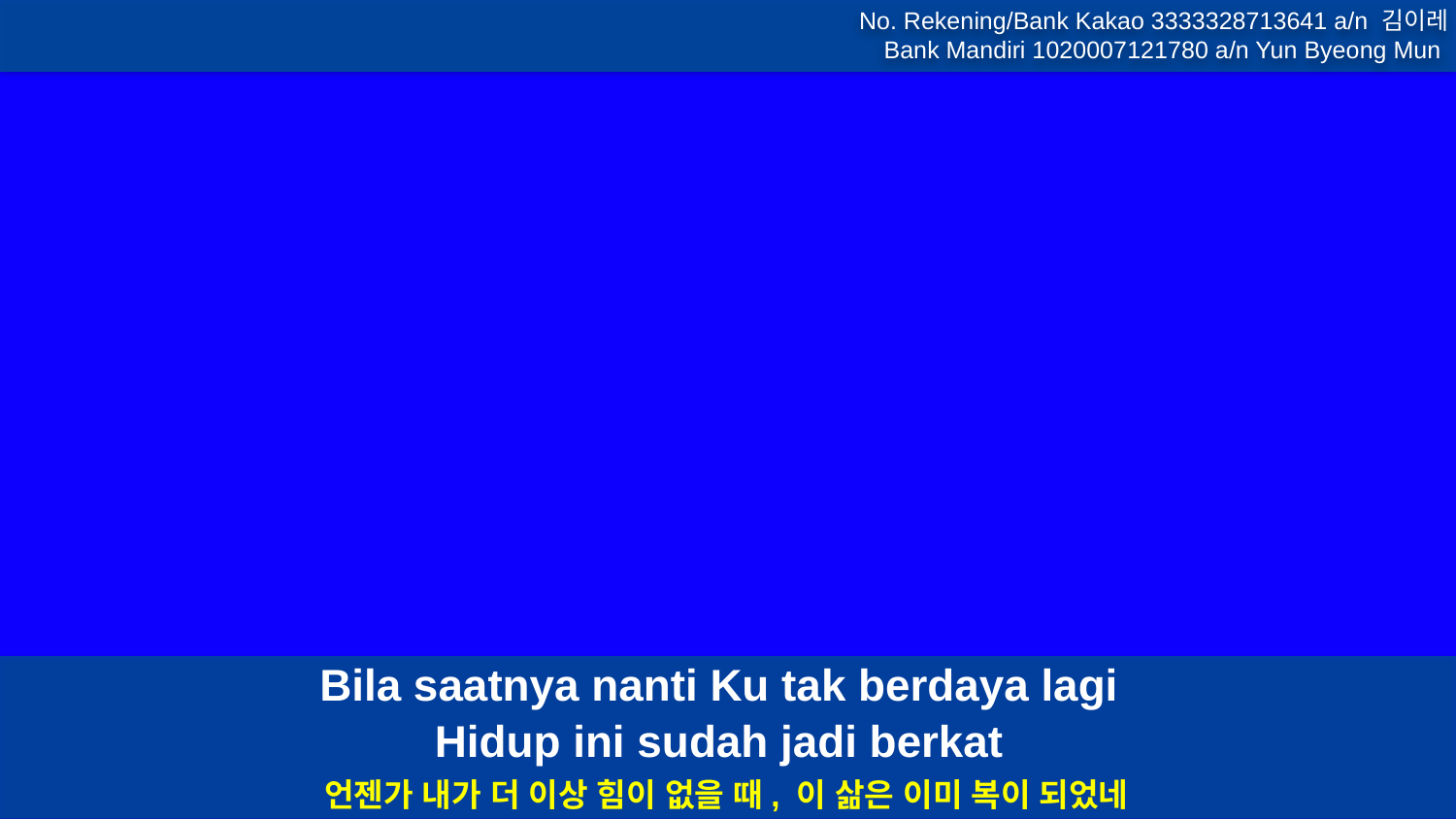

Bila saatnya nanti Ku tak berdaya lagi
Hidup ini sudah jadi berkat
언젠가 내가 더 이상 힘이 없을 때, 이 삶은 이미 복이 되었네